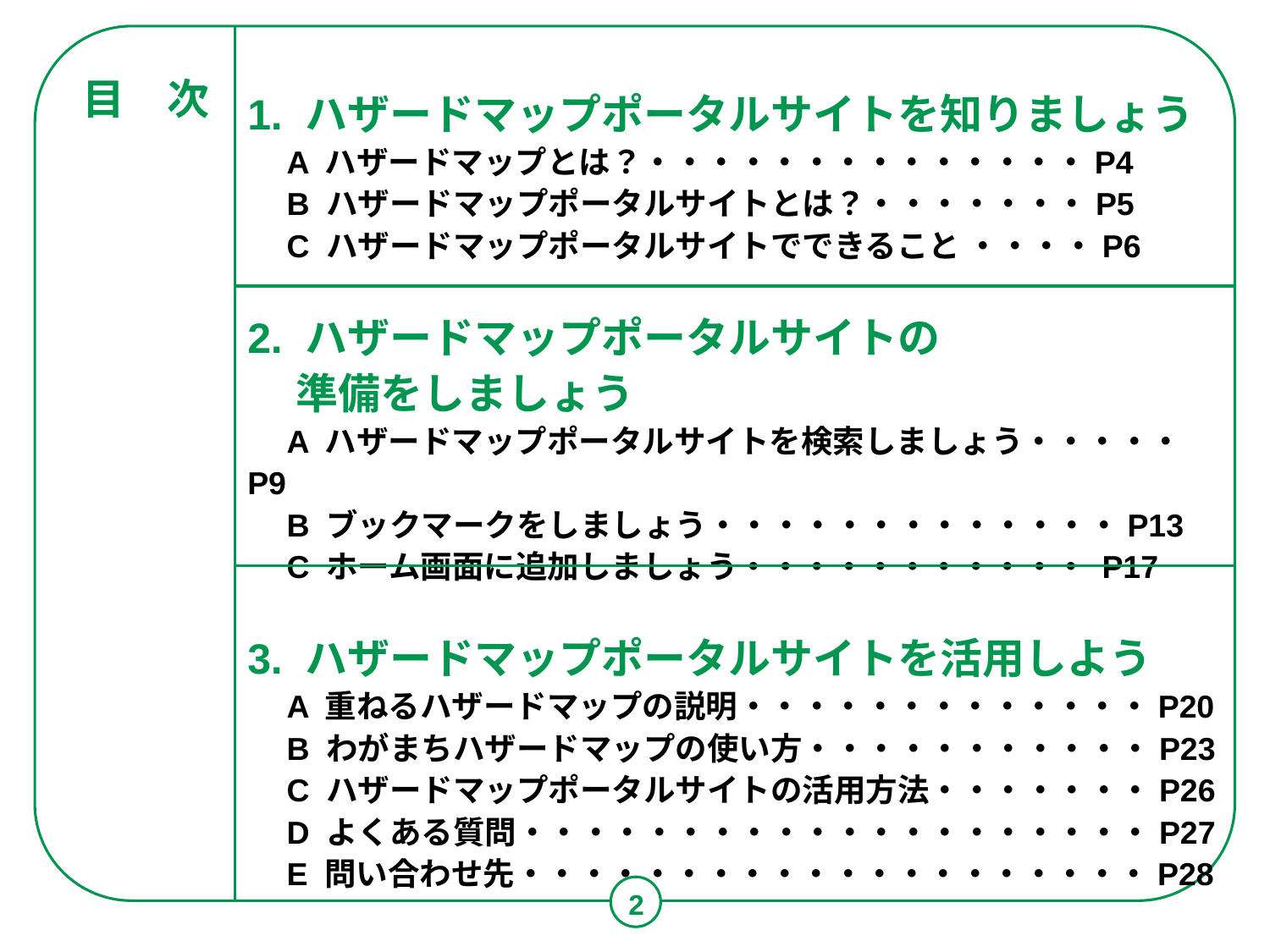

目　次
1. ハザードマップポータルサイトを知りましょう
　A ハザードマップとは？・・・・・・・・・・・・・・P4
　B ハザードマップポータルサイトとは？・・・・・・・P5
　C ハザードマップポータルサイトでできること ・・・・P6

2. ハザードマップポータルサイトの
    準備をしましょう
　A ハザードマップポータルサイトを検索しましょう・・・・・P9
　B ブックマークをしましょう・・・・・・・・・・・・・P13
　C ホーム画面に追加しましょう・・・・・・・・・・・ P17

3. ハザードマップポータルサイトを活用しよう
　A 重ねるハザードマップの説明・・・・・・・・・・・・・P20
　B わがまちハザードマップの使い方・・・・・・・・・・・P23
　C ハザードマップポータルサイトの活用方法・・・・・・・P26
　D よくある質問・・・・・・・・・・・・・・・・・・・・P27
　E 問い合わせ先・・・・・・・・・・・・・・・・・・・・P28